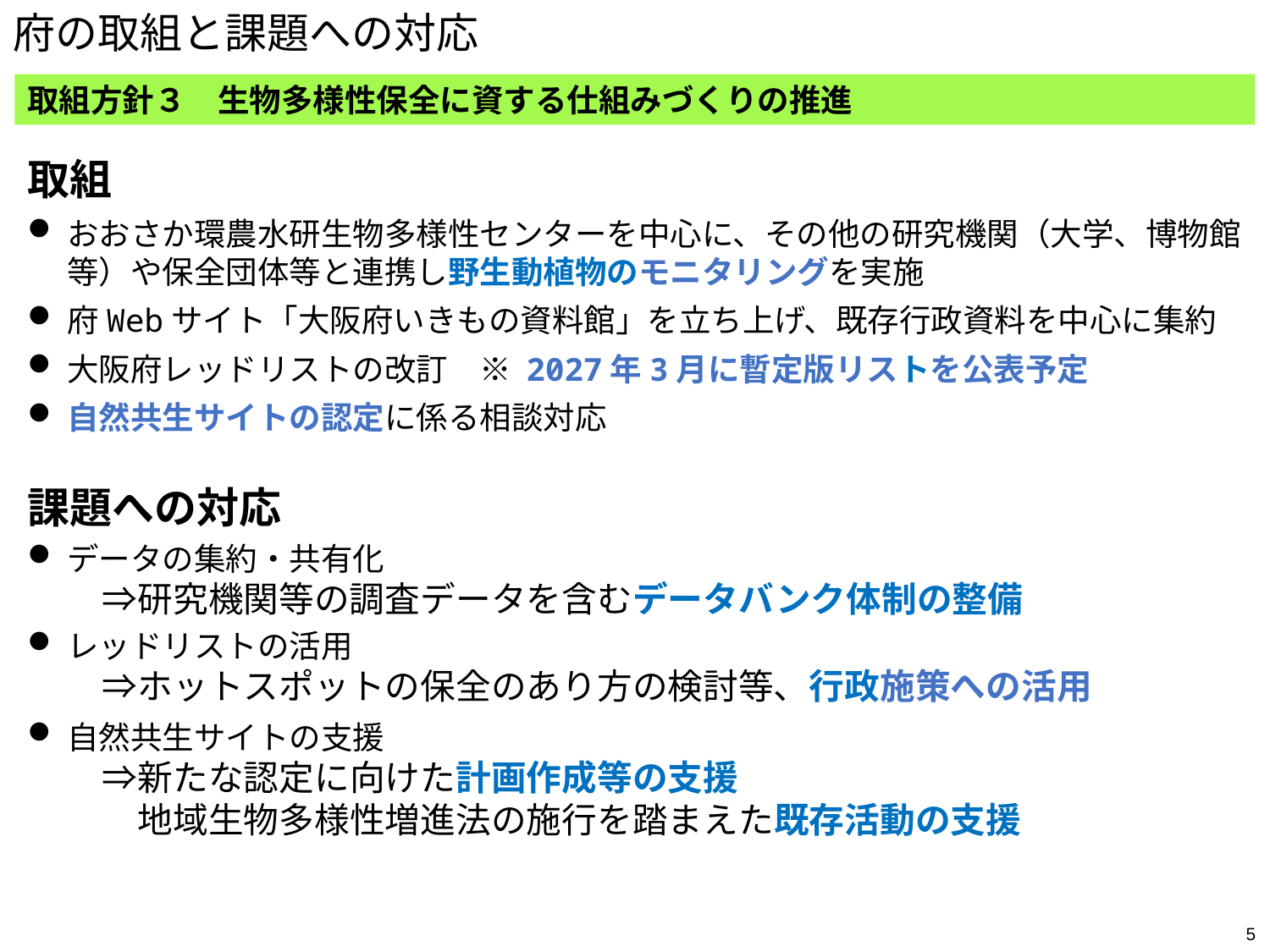

# 府の取組と課題への対応
取組方針３　生物多様性保全に資する仕組みづくりの推進
取組
おおさか環農水研生物多様性センターを中心に、その他の研究機関（大学、博物館等）や保全団体等と連携し野生動植物のモニタリングを実施
府Webサイト「大阪府いきもの資料館」を立ち上げ、既存行政資料を中心に集約
大阪府レッドリストの改訂　※ 2027年3月に暫定版リストを公表予定
自然共生サイトの認定に係る相談対応
課題への対応
データの集約・共有化
　⇒研究機関等の調査データを含むデータバンク体制の整備
レッドリストの活用
　⇒ホットスポットの保全のあり方の検討等、行政施策への活用
自然共生サイトの支援
　⇒新たな認定に向けた計画作成等の支援
　　地域生物多様性増進法の施行を踏まえた既存活動の支援
5